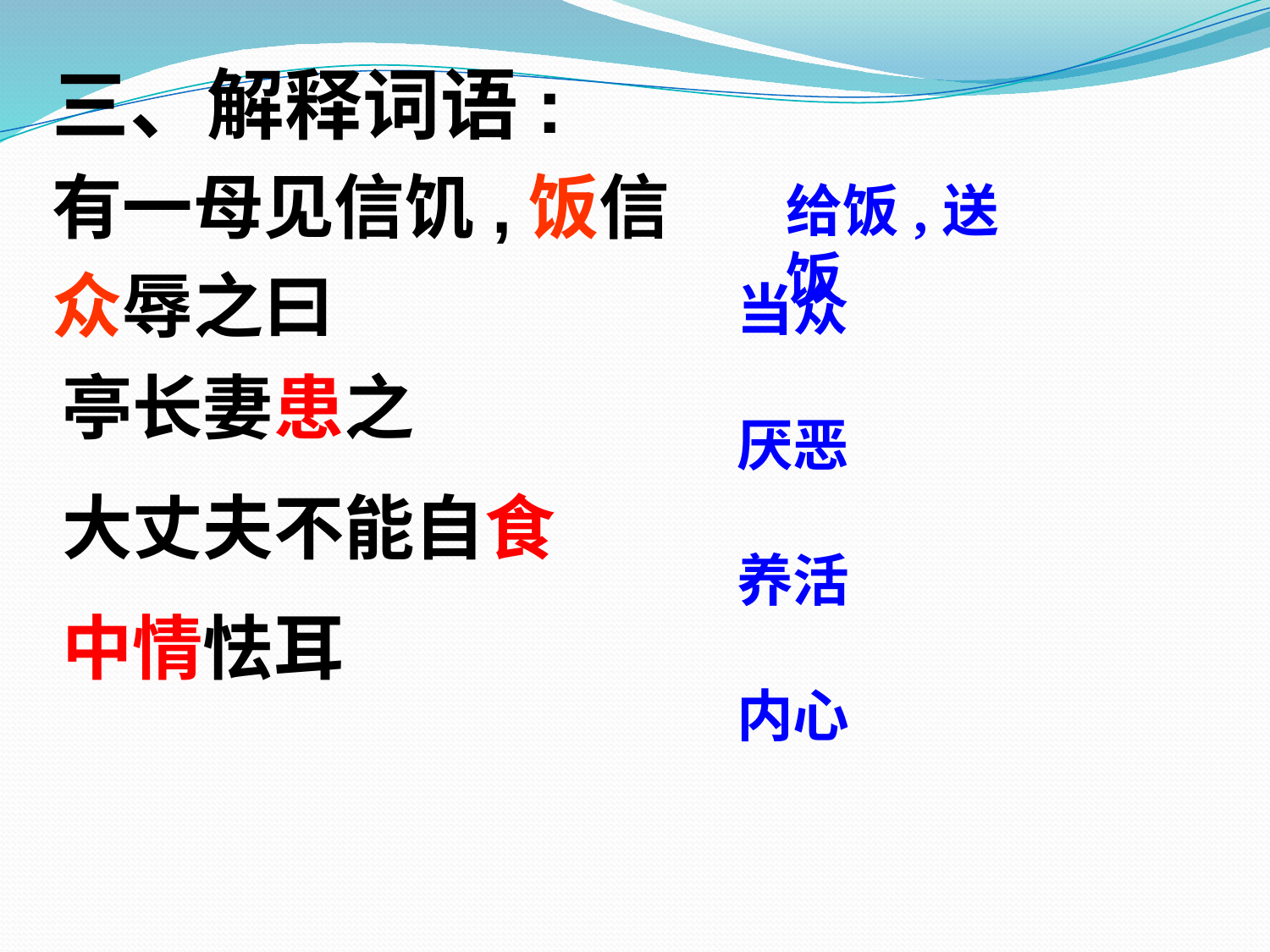

三、解释词语:
有一母见信饥,饭信
众辱之曰
给饭,送饭
当众

厌恶

养活

内心
亭长妻患之
大丈夫不能自食
中情怯耳